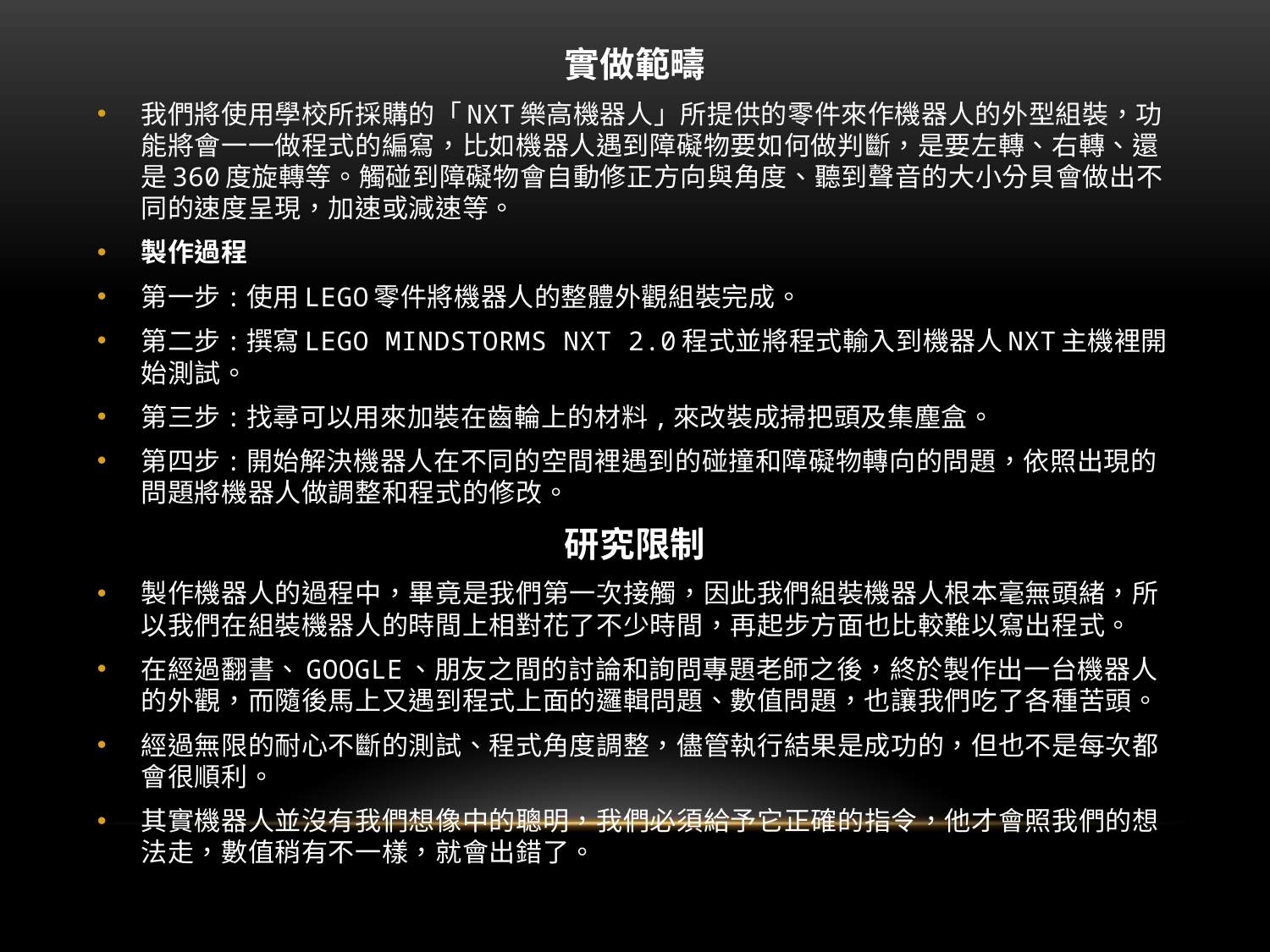

實做範疇
我們將使用學校所採購的「NXT樂高機器人」所提供的零件來作機器人的外型組裝，功能將會一一做程式的編寫，比如機器人遇到障礙物要如何做判斷，是要左轉、右轉、還是360度旋轉等。觸碰到障礙物會自動修正方向與角度、聽到聲音的大小分貝會做出不同的速度呈現，加速或減速等。
製作過程
第一步:使用LEGO零件將機器人的整體外觀組裝完成。
第二步:撰寫LEGO MINDSTORMS NXT 2.0程式並將程式輸入到機器人NXT主機裡開始測試。
第三步:找尋可以用來加裝在齒輪上的材料,來改裝成掃把頭及集塵盒。
第四步:開始解決機器人在不同的空間裡遇到的碰撞和障礙物轉向的問題，依照出現的問題將機器人做調整和程式的修改。
研究限制
製作機器人的過程中，畢竟是我們第一次接觸，因此我們組裝機器人根本毫無頭緒，所以我們在組裝機器人的時間上相對花了不少時間，再起步方面也比較難以寫出程式。
在經過翻書、GOOGLE、朋友之間的討論和詢問專題老師之後，終於製作出一台機器人的外觀，而隨後馬上又遇到程式上面的邏輯問題、數值問題，也讓我們吃了各種苦頭。
經過無限的耐心不斷的測試、程式角度調整，儘管執行結果是成功的，但也不是每次都會很順利。
其實機器人並沒有我們想像中的聰明，我們必須給予它正確的指令，他才會照我們的想法走，數值稍有不一樣，就會出錯了。